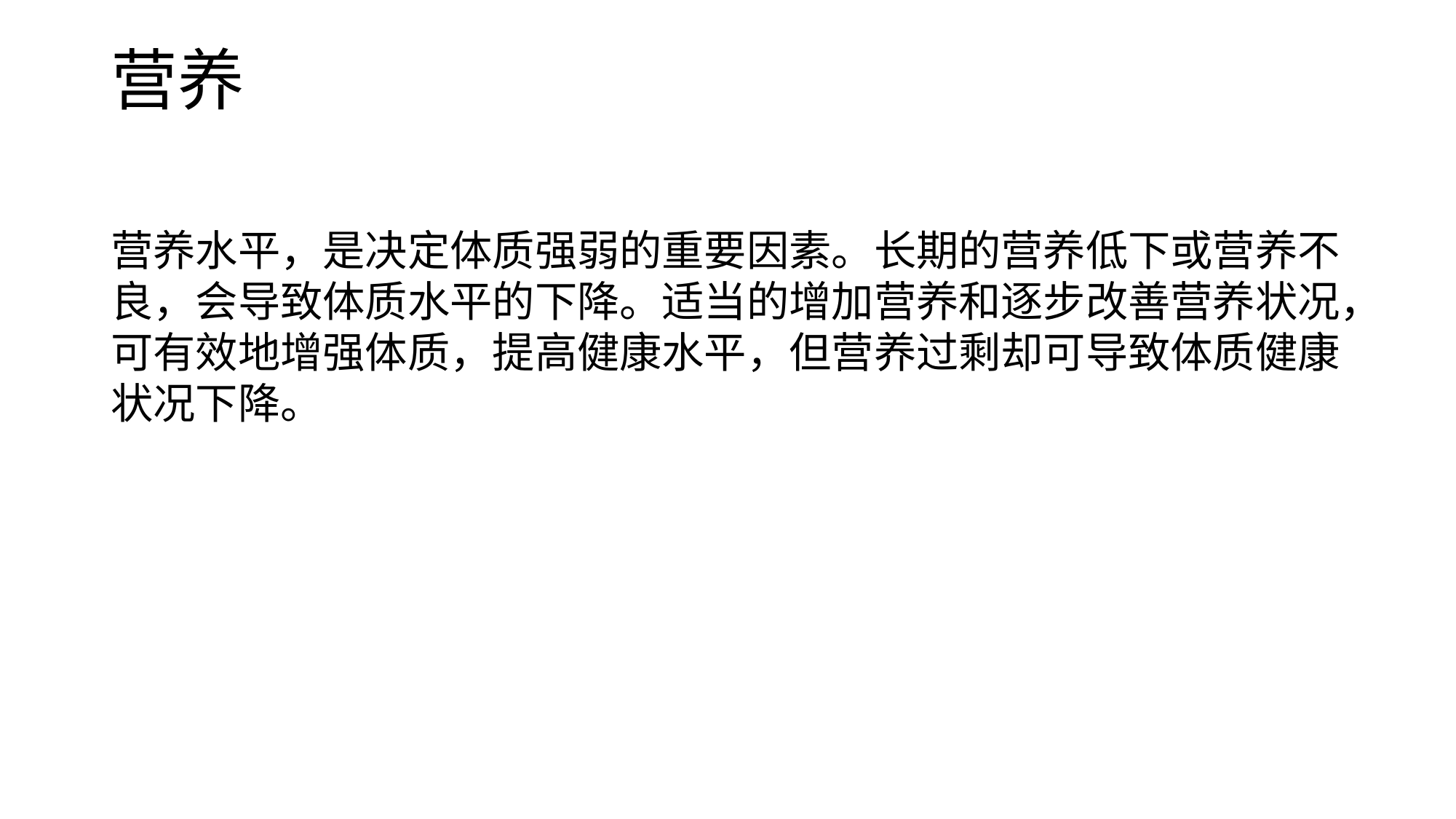

# 营养
营养水平，是决定体质强弱的重要因素。长期的营养低下或营养不良，会导致体质水平的下降。适当的增加营养和逐步改善营养状况，可有效地增强体质，提高健康水平，但营养过剩却可导致体质健康状况下降。